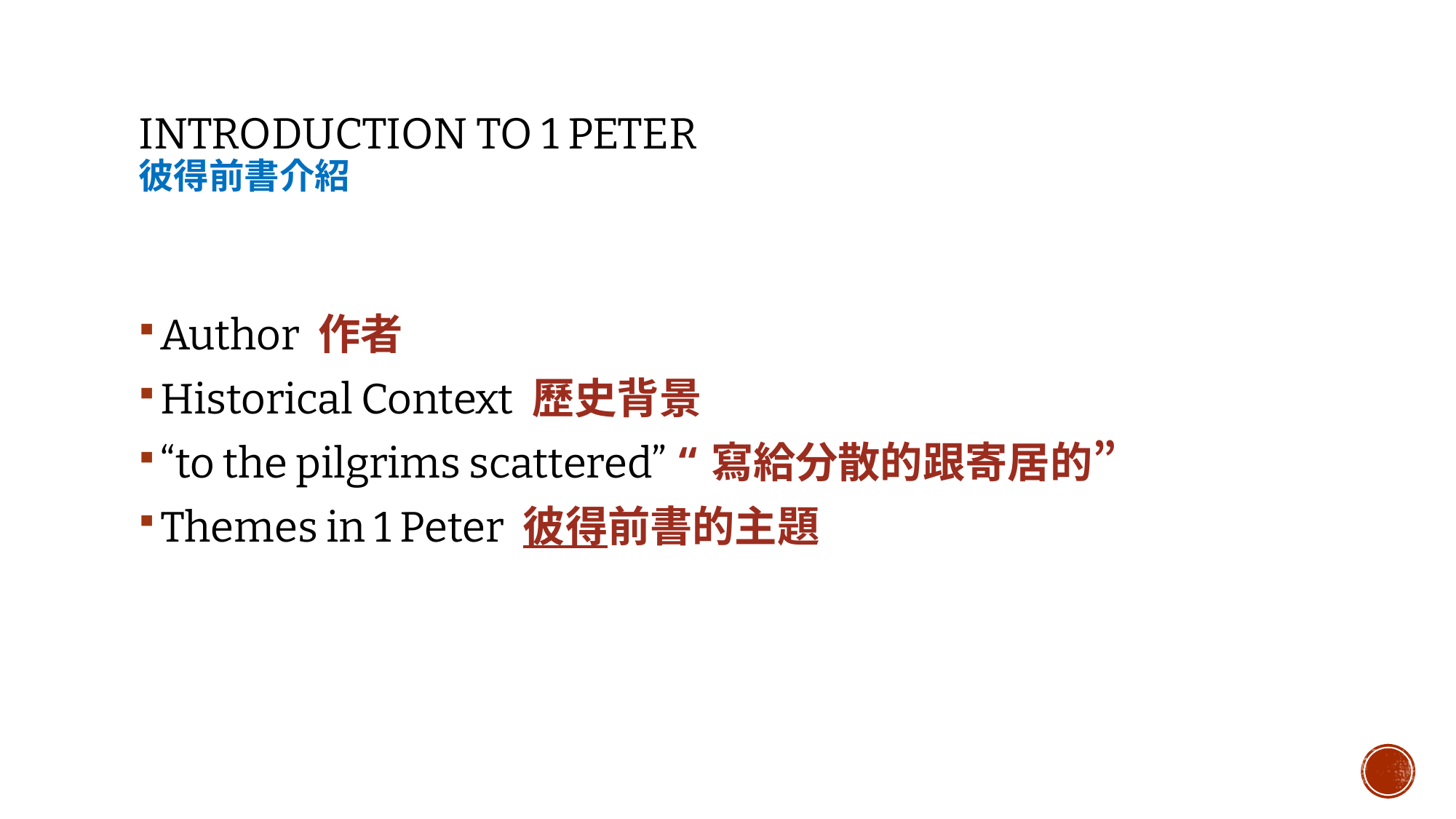

# Introduction to 1 peter 彼得前書介紹

Author 作者
Historical Context 歷史背景
“to the pilgrims scattered” “寫給分散的跟寄居的”
Themes in 1 Peter 彼得前書的主題